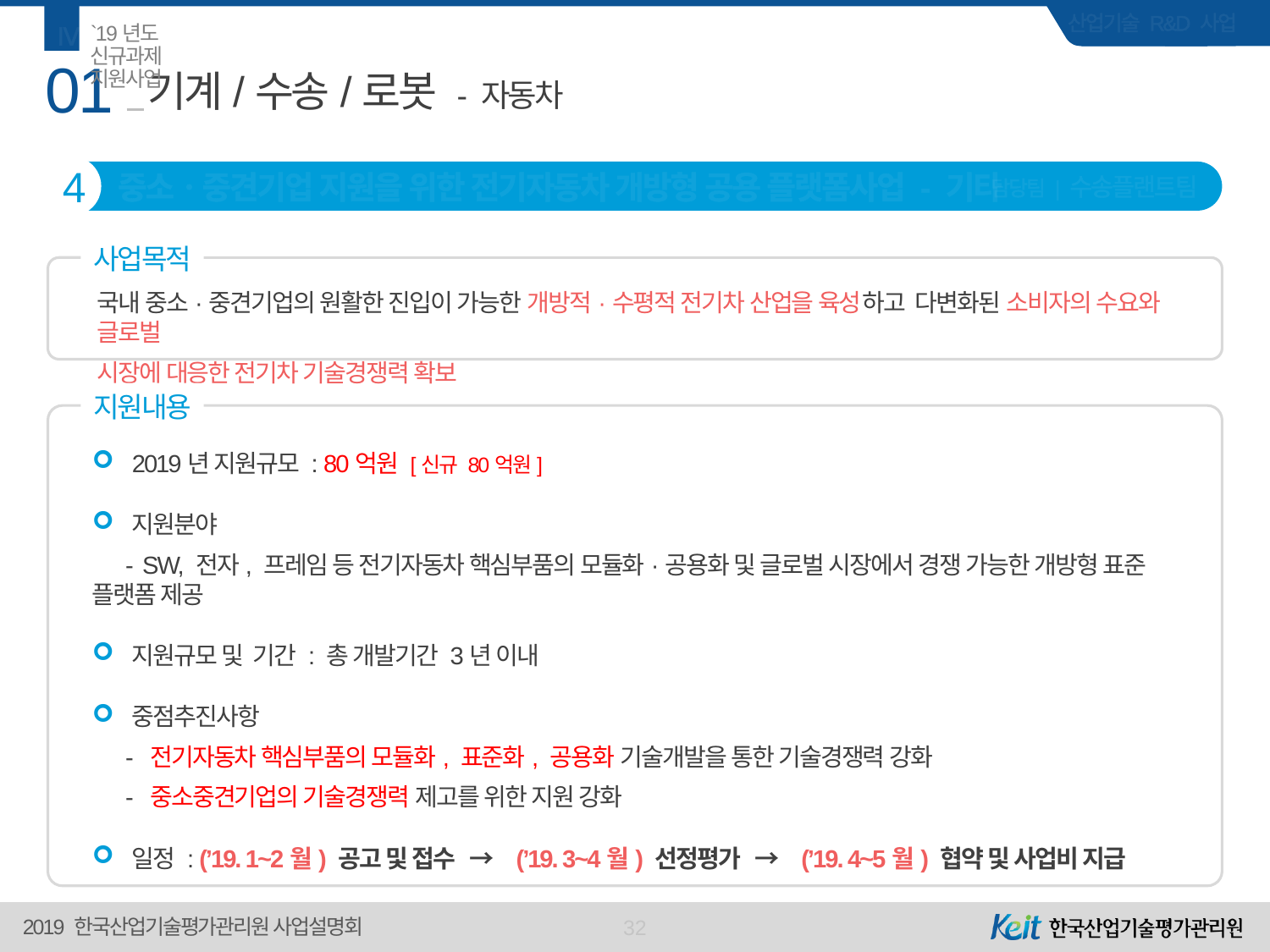

Ⅳ
`19년도 신규과제 지원사업
01
# 기계/수송/로봇 - 자동차
4
중소ㆍ중견기업 지원을 위한 전기자동차 개방형 공용 플랫폼사업 - 기타
담당팀 | 수송플랜트팀
사업목적

국내 중소·중견기업의 원활한 진입이 가능한 개방적·수평적 전기차 산업을 육성하고  다변화된 소비자의 수요와 글로벌
시장에 대응한 전기차 기술경쟁력 확보
지원내용

2019년 지원규모 : 80억원 [신규 80억원]

지원분야
      -  SW, 전자, 프레임 등 전기자동차 핵심부품의 모듈화·공용화 및 글로벌 시장에서 경쟁 가능한 개방형 표준 플랫폼 제공

지원규모 및  기간 : 총 개발기간 3년 이내

중점추진사항
      -  전기자동차 핵심부품의 모듈화, 표준화, 공용화 기술개발을 통한 기술경쟁력 강화
      -  중소중견기업의 기술경쟁력 제고를 위한 지원 강화

일정 : (’19. 1~2월) 공고 및 접수   →   (’19. 3~4월) 선정평가   →   (’19. 4~5월) 협약 및 사업비 지급
32